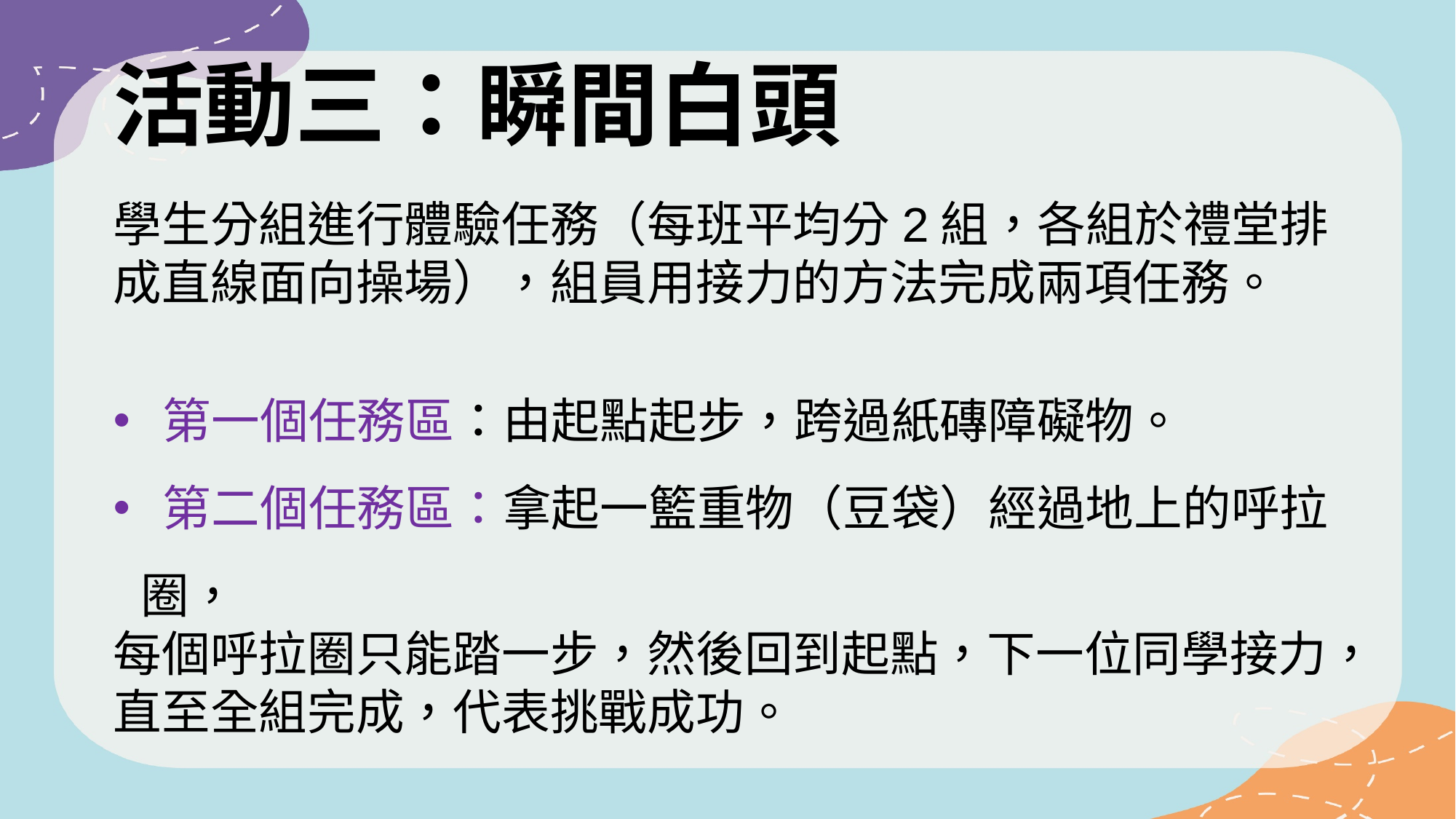

活動三：瞬間白頭
學生分組進行體驗任務（每班平均分2組，各組於禮堂排
成直線面向操場），組員用接力的方法完成兩項任務。

 第一個任務區：由起點起步，跨過紙磚障礙物。
 第二個任務區：拿起一籃重物（豆袋）經過地上的呼拉圈，
每個呼拉圈只能踏一步，然後回到起點，下一位同學接力，
直至全組完成，代表挑戰成功。